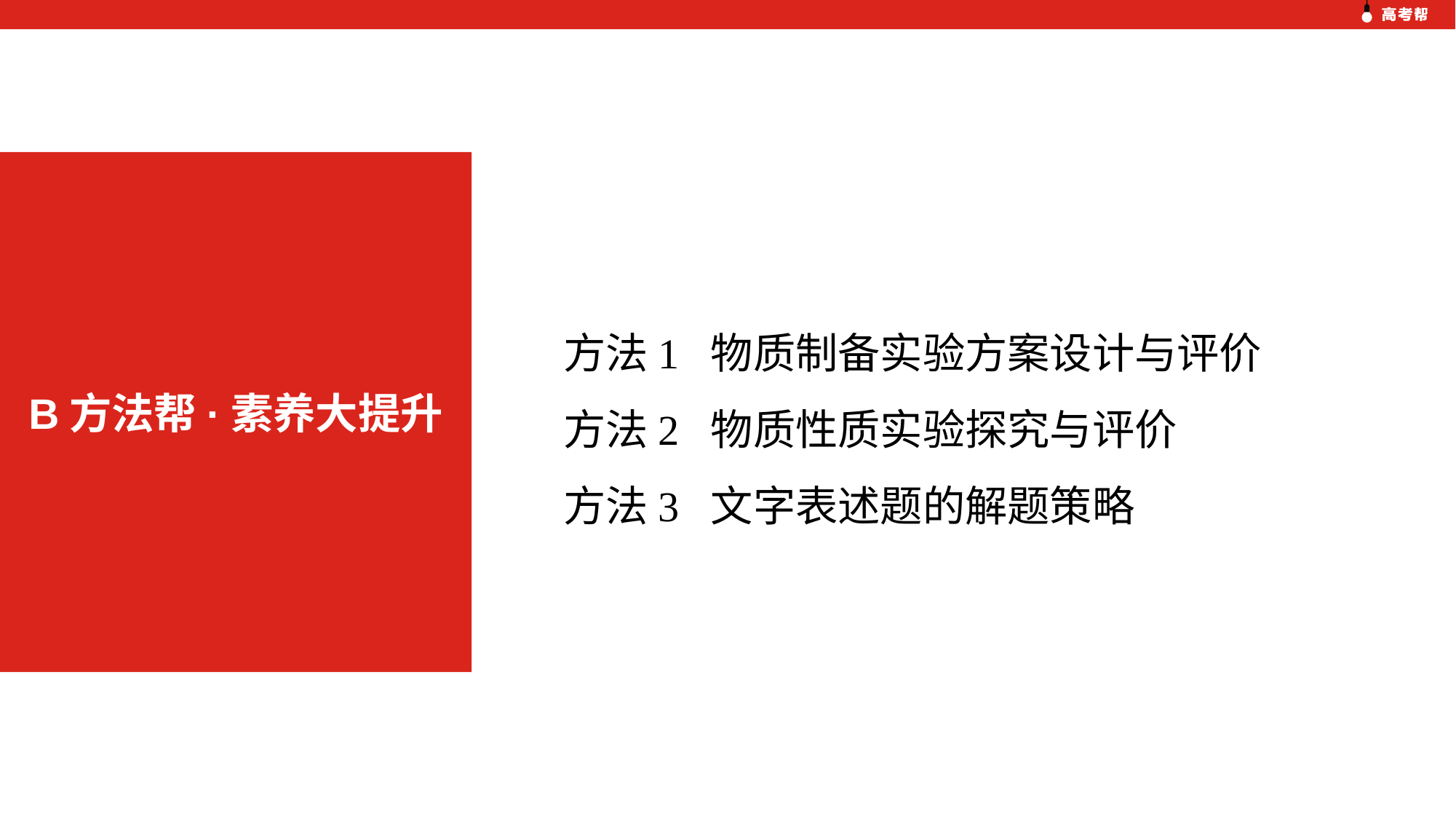

B方法帮·素养大提升
方法1  物质制备实验方案设计与评价
方法2  物质性质实验探究与评价
方法3  文字表述题的解题策略